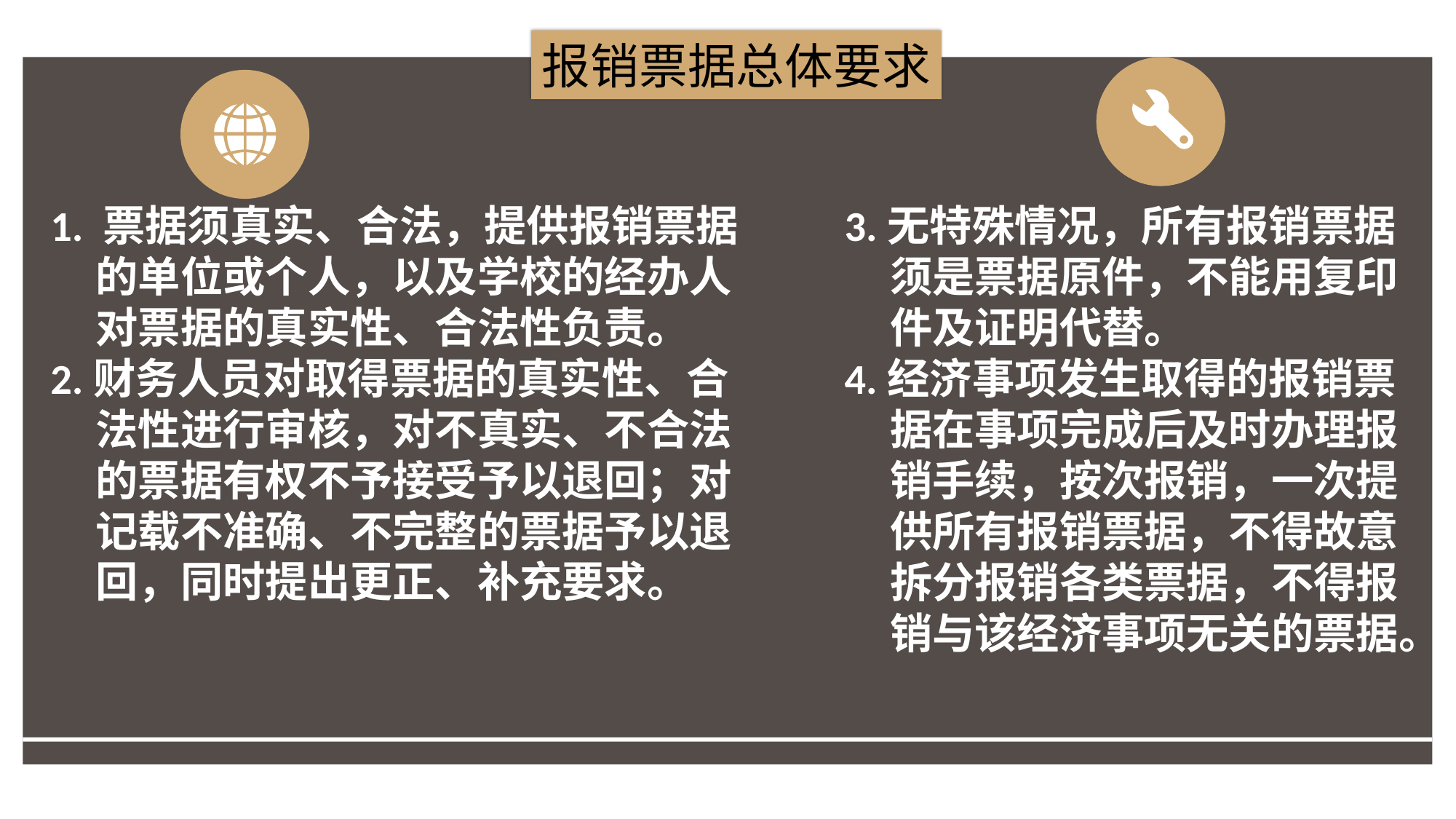

报销票据总体要求

3.无特殊情况，所有报销票据须是票据原件，不能用复印件及证明代替。
4.经济事项发生取得的报销票据在事项完成后及时办理报销手续，按次报销，一次提供所有报销票据，不得故意拆分报销各类票据，不得报销与该经济事项无关的票据。
1. 票据须真实、合法，提供报销票据的单位或个人，以及学校的经办人对票据的真实性、合法性负责。
2.财务人员对取得票据的真实性、合法性进行审核，对不真实、不合法的票据有权不予接受予以退回；对记载不准确、不完整的票据予以退回，同时提出更正、补充要求。